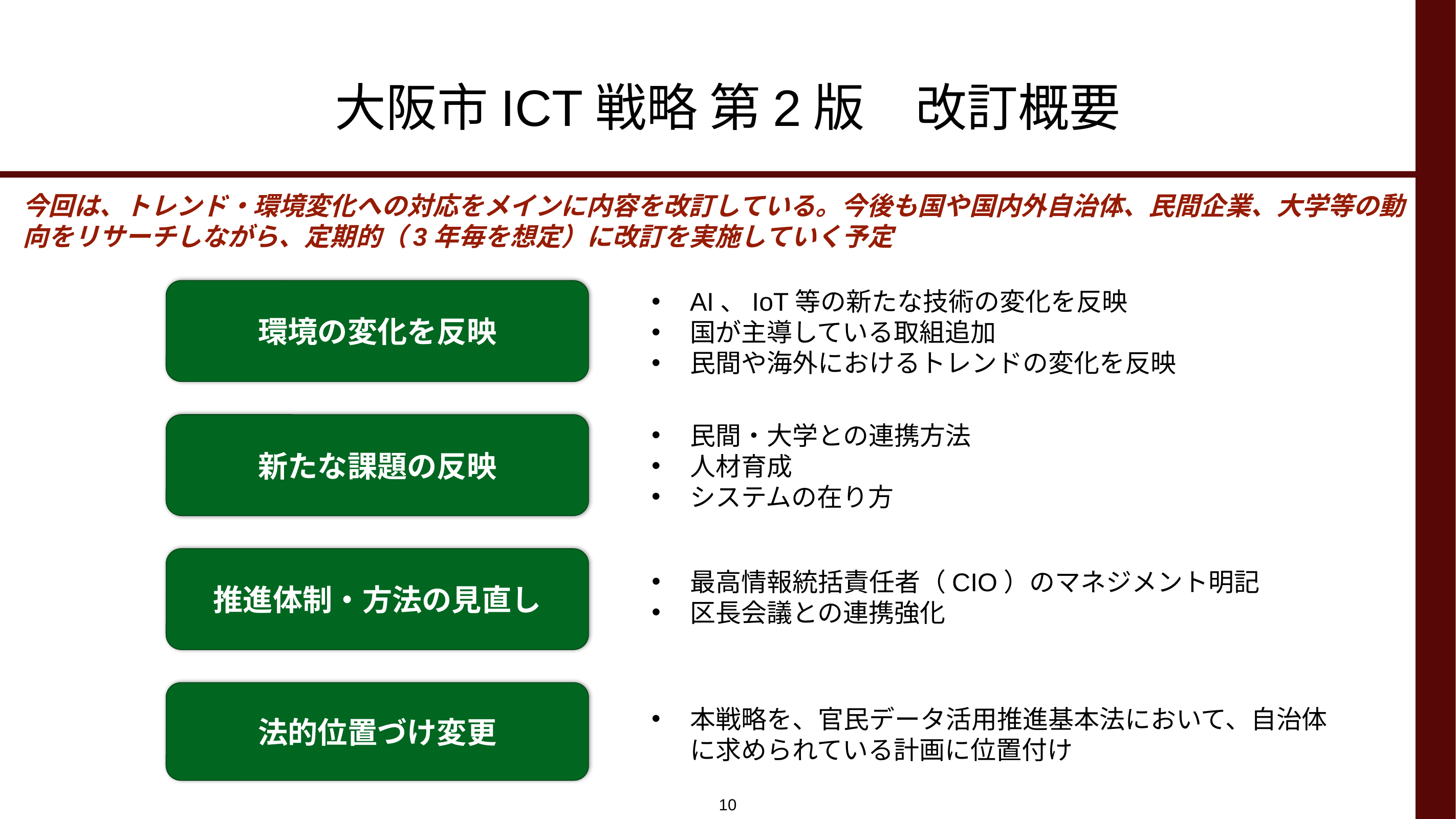

# 大阪市ICT戦略 第2版　改訂概要
今回は、トレンド・環境変化への対応をメインに内容を改訂している。今後も国や国内外自治体、民間企業、大学等の動向をリサーチしながら、定期的（3年毎を想定）に改訂を実施していく予定
環境の変化を反映
AI、IoT等の新たな技術の変化を反映
国が主導している取組追加
民間や海外におけるトレンドの変化を反映
新たな課題の反映
民間・大学との連携方法
人材育成
システムの在り方
推進体制・方法の見直し
最高情報統括責任者（CIO）のマネジメント明記
区長会議との連携強化
法的位置づけ変更
本戦略を、官民データ活用推進基本法において、自治体に求められている計画に位置付け
10